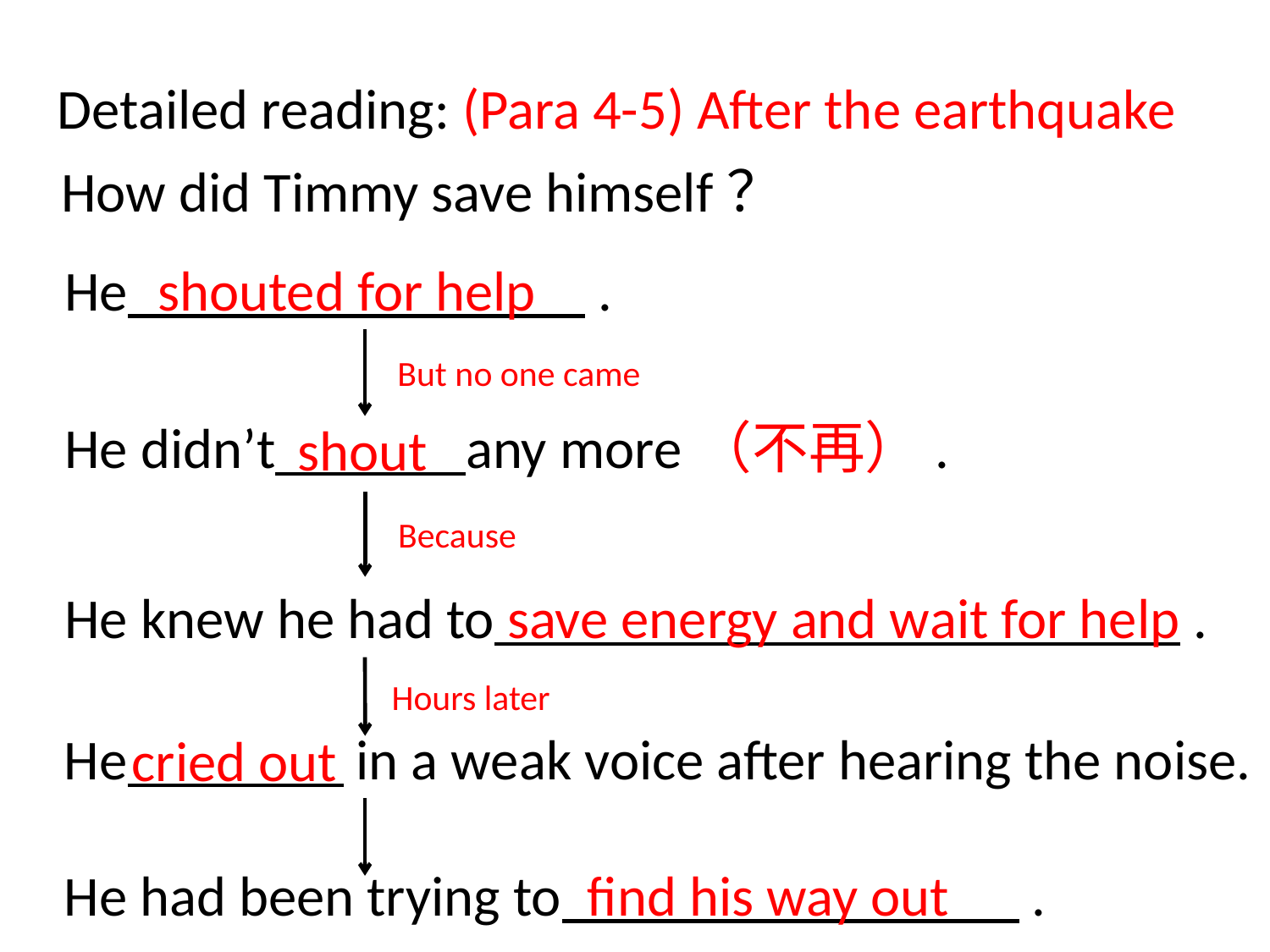

Detailed reading: (Para 4-5) After the earthquake
How did Timmy save himself？
shouted for help
He                                     .
But no one came
He didn’t               any more（不再）.
shout
Because
save energy and wait for help
He knew he had to                                                       .
Hours later
He                  in a weak voice after hearing the noise.
cried out
find his way out
He had been trying to                                     .